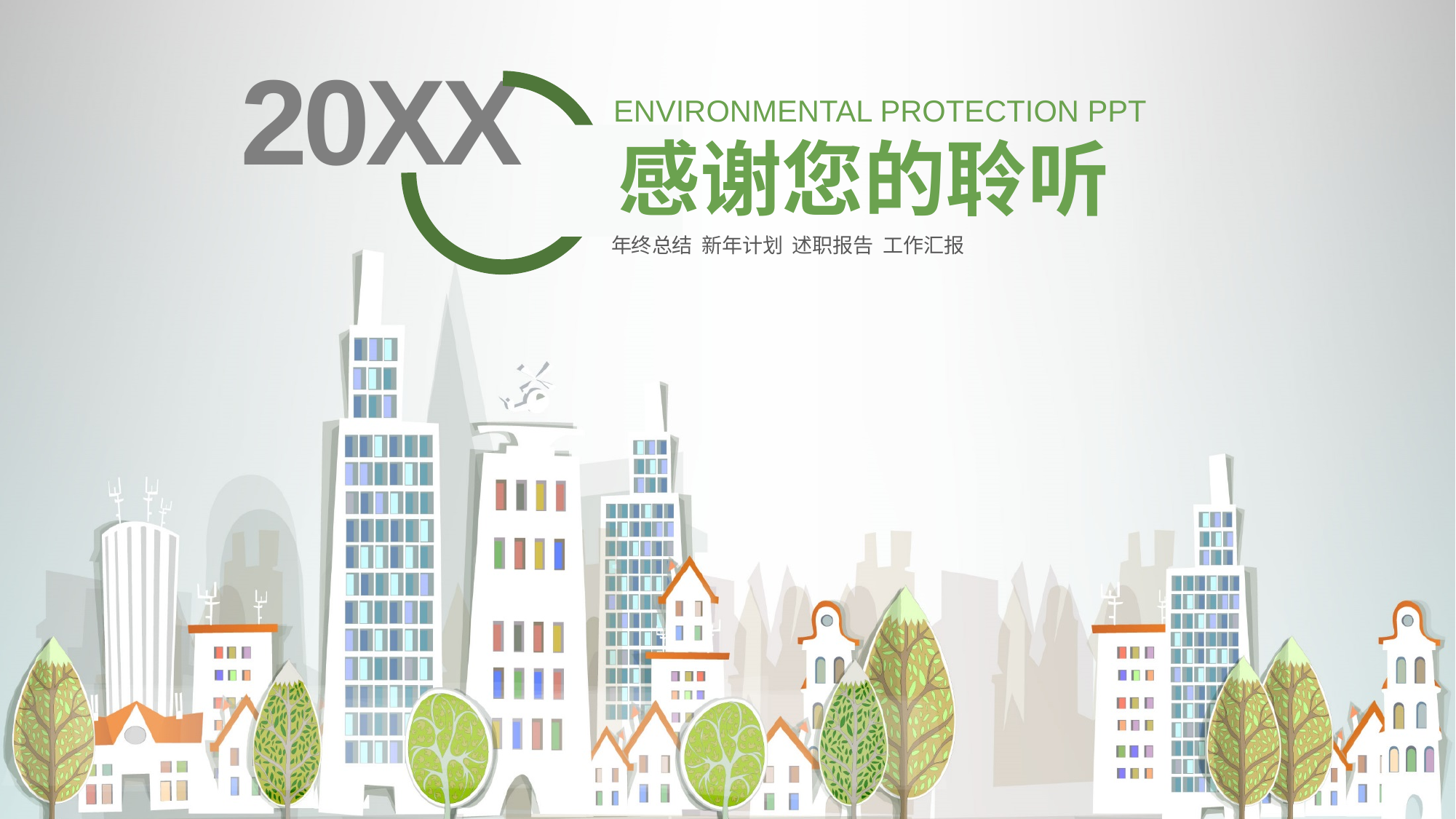

20XX

ENVIRONMENTAL PROTECTION PPT
  感谢您的聆听
年终总结  新年计划  述职报告  工作汇报